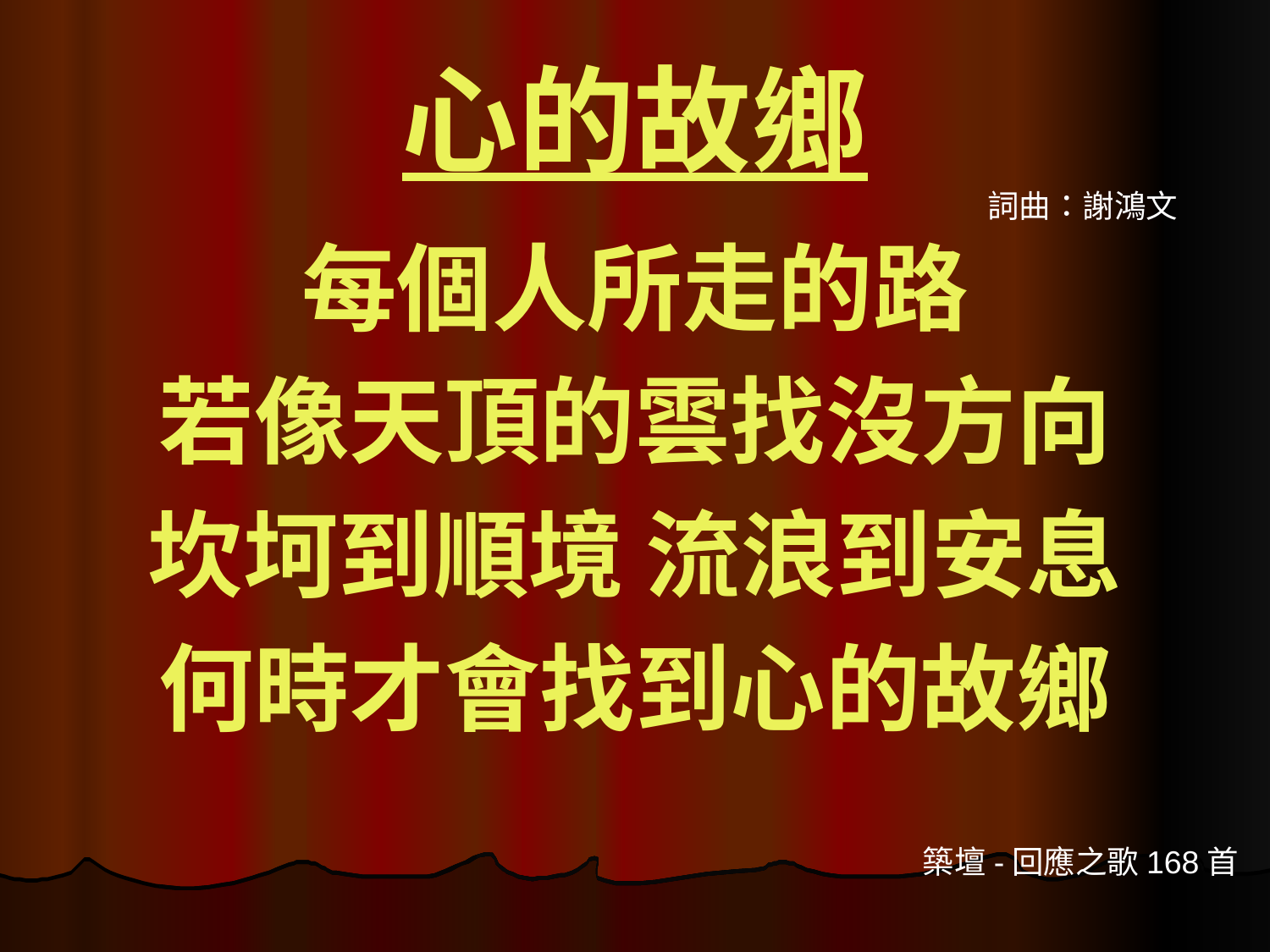

# 心的故鄉
詞曲：謝鴻文
每個人所走的路
若像天頂的雲找沒方向
坎坷到順境 流浪到安息
何時才會找到心的故鄉

築壇-回應之歌168首